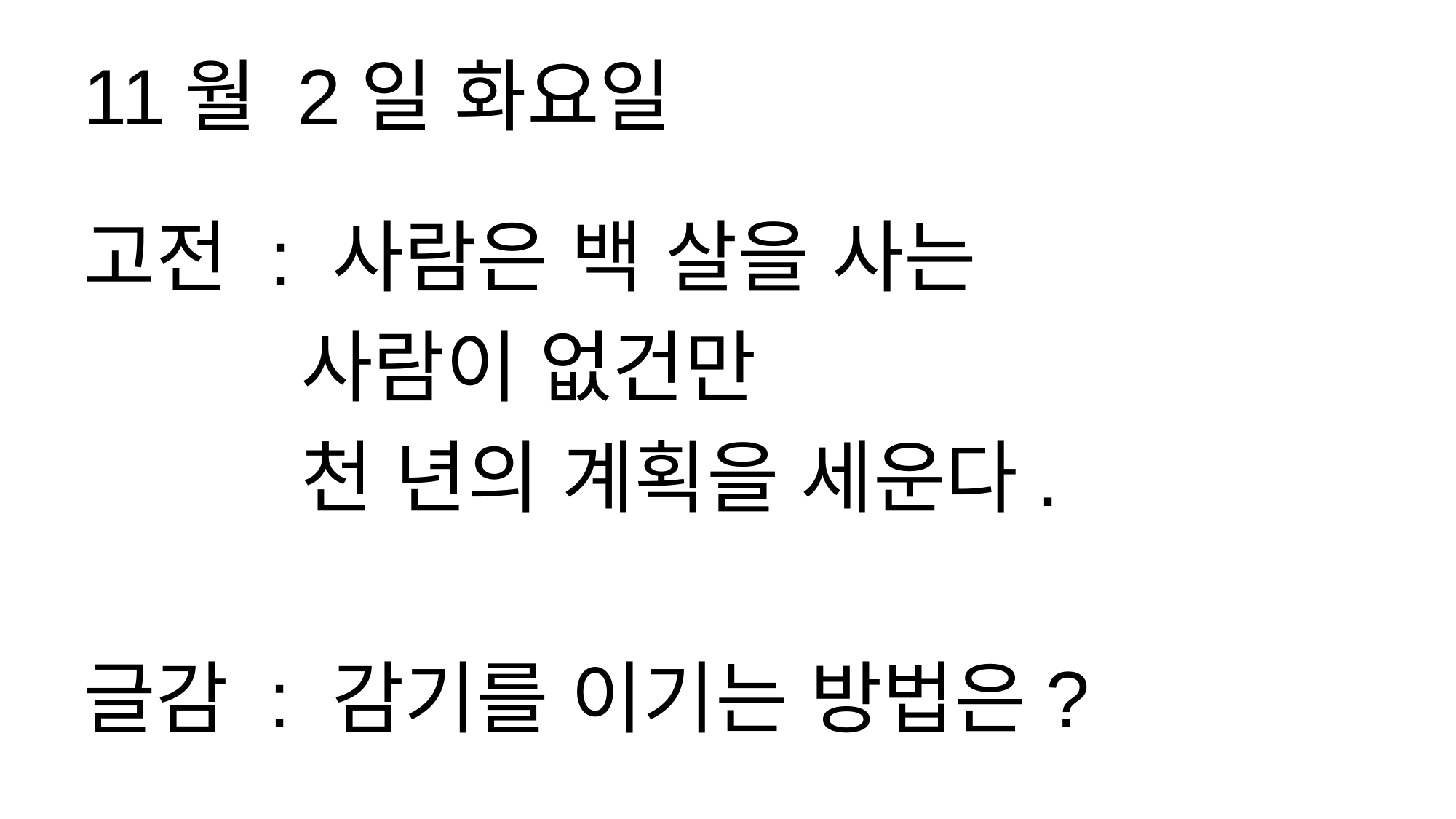

11월 2일 화요일
고전 : 사람은 백 살을 사는
         사람이 없건만
         천 년의 계획을 세운다.
글감 : 감기를 이기는 방법은?